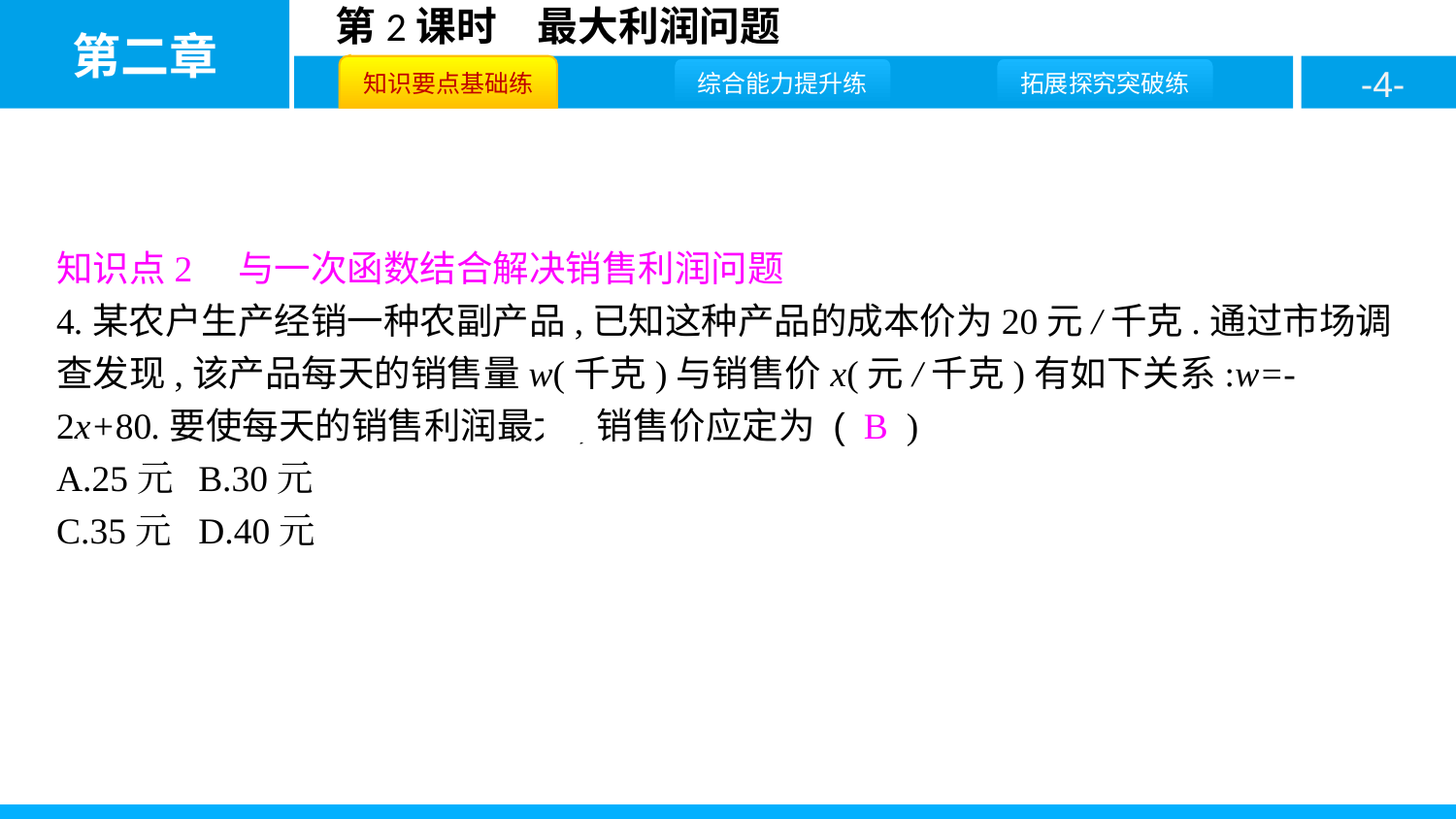

知识点2　与一次函数结合解决销售利润问题
4.某农户生产经销一种农副产品,已知这种产品的成本价为20元/千克.通过市场调查发现,该产品每天的销售量w(千克)与销售价x(元/千克)有如下关系:w=-2x+80.要使每天的销售利润最大,销售价应定为 (  B  )
A.25元	B.30元
C.35元	D.40元